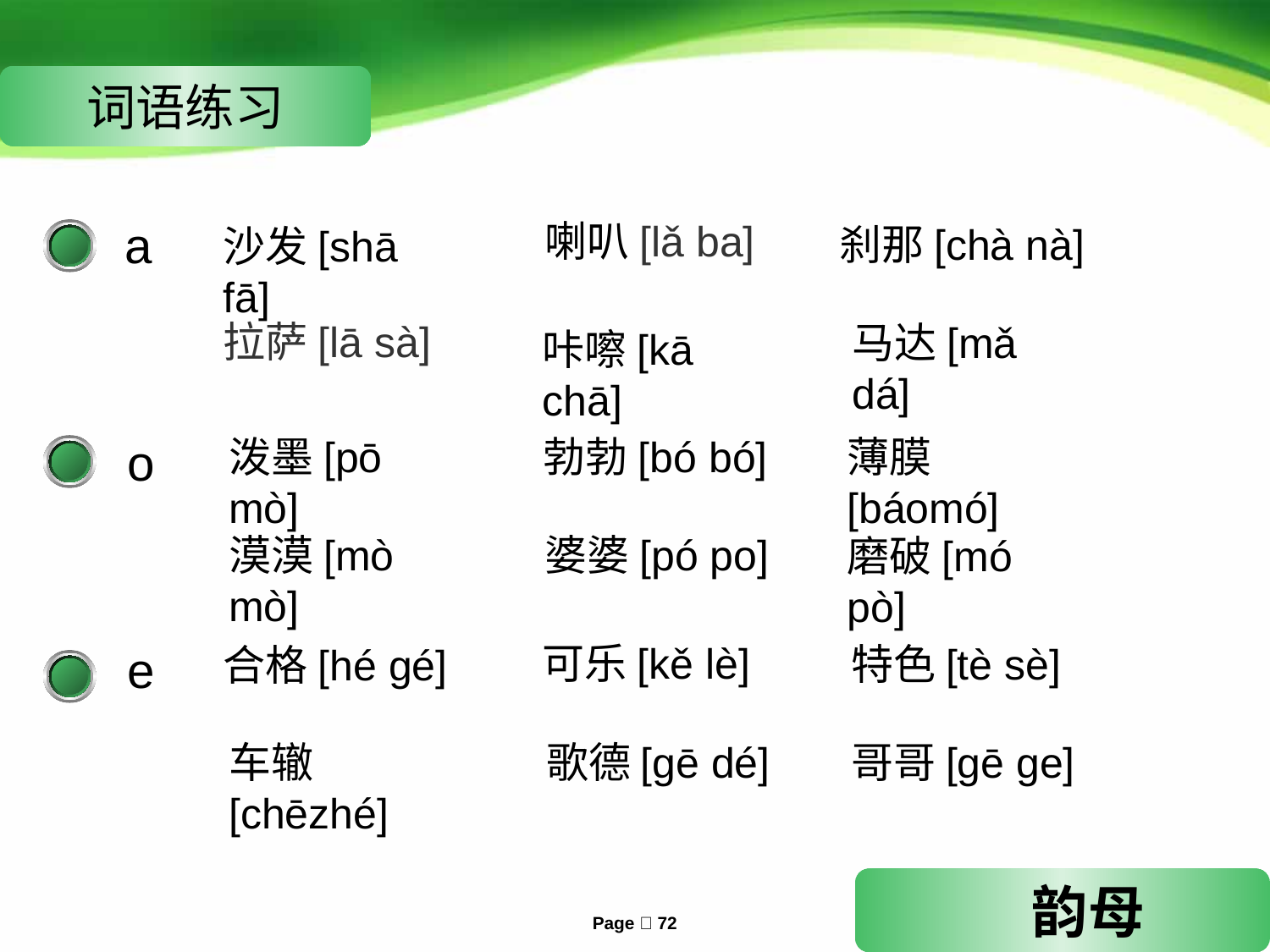

词语练习
喇叭[lǎ ba]
a
刹那[chà nà]
沙发[shā fā]

拉萨[lā sà]
马达[mǎ dá]
咔嚓[kā chā]
泼墨[pō mò]
勃勃[bó bó]
薄膜[báomó]
o

婆婆[pó po]
漠漠[mò mò]
磨破[mó pò]
可乐[kě lè]
特色[tè sè]
合格[hé gé]
e

车辙[chēzhé]
歌德[gē dé]
哥哥[gē ge]
   韵母